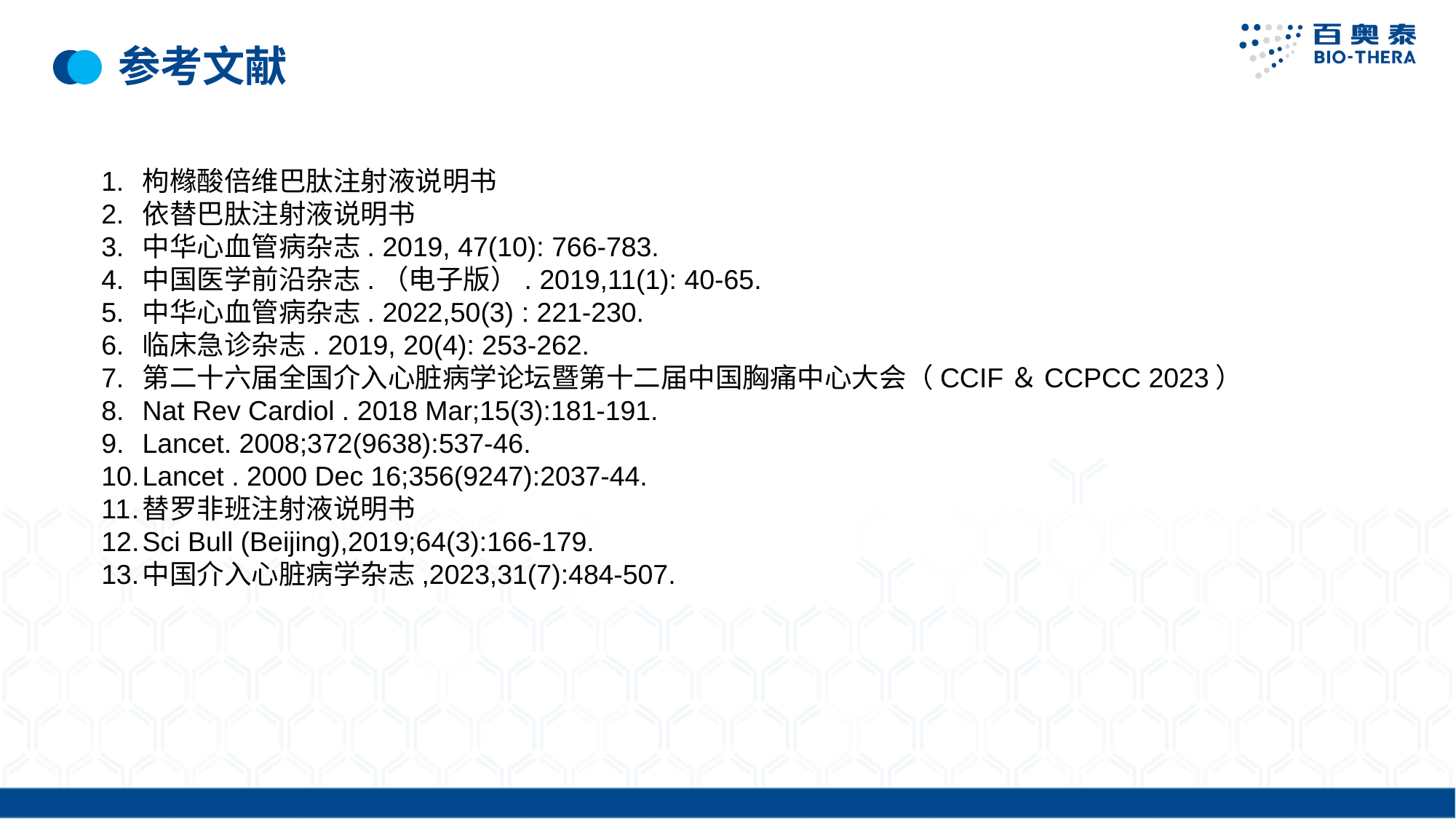

# 参考文献
枸橼酸倍维巴肽注射液说明书
依替巴肽注射液说明书
中华心血管病杂志. 2019, 47(10): 766-783.
中国医学前沿杂志.（电子版）. 2019,11(1): 40-65.
中华心血管病杂志. 2022,50(3) : 221-230.
临床急诊杂志. 2019, 20(4): 253-262.
第二十六届全国介入心脏病学论坛暨第十二届中国胸痛中心大会（CCIF＆CCPCC 2023）
Nat Rev Cardiol . 2018 Mar;15(3):181-191.
Lancet. 2008;372(9638):537-46.
Lancet . 2000 Dec 16;356(9247):2037-44.
替罗非班注射液说明书
Sci Bull (Beijing),2019;64(3):166-179.
中国介入心脏病学杂志,2023,31(7):484-507.